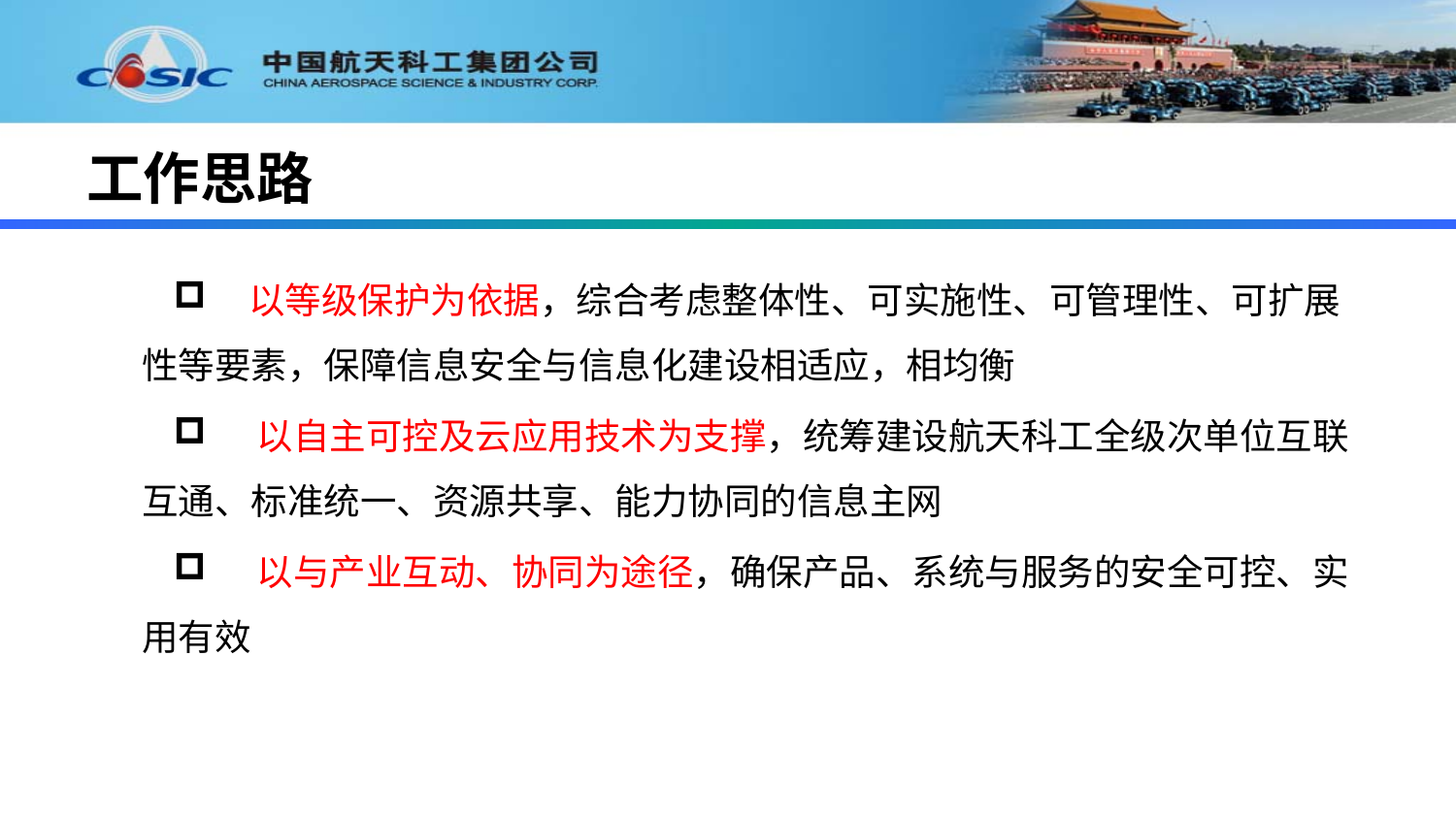

工作思路

    以等级保护为依据，综合考虑整体性、可实施性、可管理性、可扩展性等要素，保障信息安全与信息化建设相适应，相均衡
     以自主可控及云应用技术为支撑，统筹建设航天科工全级次单位互联互通、标准统一、资源共享、能力协同的信息主网
     以与产业互动、协同为途径，确保产品、系统与服务的安全可控、实用有效